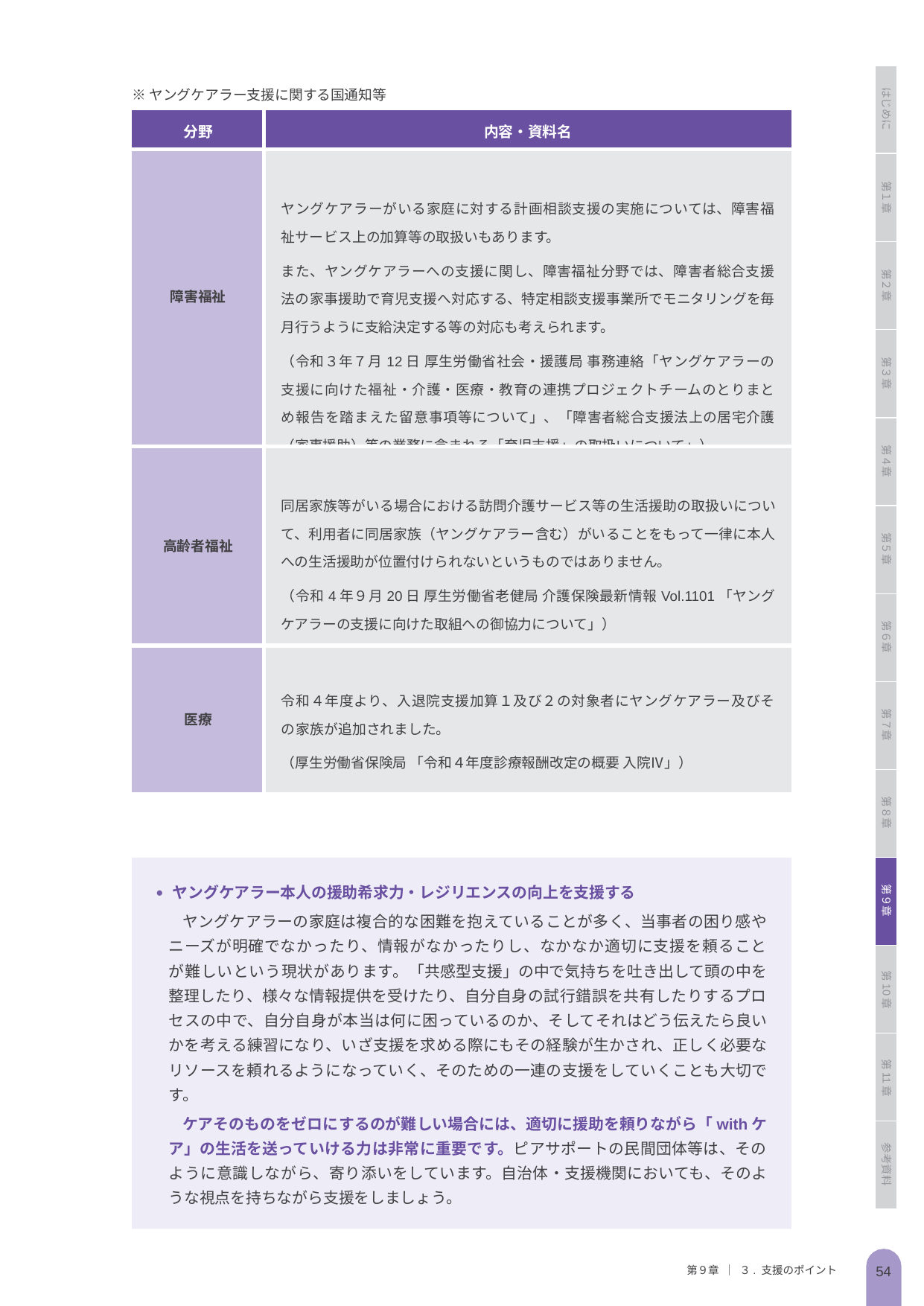

※ヤングケアラー支援に関する国通知等
はじめに
| 分野 | 内容・資料名 |
| --- | --- |
| 障害福祉 | ヤングケアラーがいる家庭に対する計画相談支援の実施については、障害福祉サービス上の加算等の取扱いもあります。 また、ヤングケアラーへの支援に関し、障害福祉分野では、障害者総合支援法の家事援助で育児支援へ対応する、特定相談支援事業所でモニタリングを毎月行うように支給決定する等の対応も考えられます。 （令和３年７月12日 厚生労働省社会・援護局 事務連絡「ヤングケアラーの支援に向けた福祉・介護・医療・教育の連携プロジェクトチームのとりまとめ報告を踏まえた留意事項等について」、「障害者総合支援法上の居宅介護（家事援助）等の業務に含まれる「育児支援」の取扱いについて」） |
| 高齢者福祉 | 同居家族等がいる場合における訪問介護サービス等の生活援助の取扱いについて、利用者に同居家族（ヤングケアラー含む）がいることをもって一律に本人への生活援助が位置付けられないというものではありません。 （令和4年９月20日 厚生労働省老健局 介護保険最新情報Vol.1101「ヤングケアラーの支援に向けた取組への御協力について」） |
| 医療 | 令和４年度より、入退院支援加算１及び２の対象者にヤングケアラー及びその家族が追加されました。 （厚生労働省保険局 「令和４年度診療報酬改定の概要 入院Ⅳ」） |

第１章

第２章

第３章

第４章

第５章

第６章

第７章

第８章

ヤングケアラー本人の援助希求力・レジリエンスの向上を支援する
ヤングケアラーの家庭は複合的な困難を抱えていることが多く、当事者の困り感やニーズが明確でなかったり、情報がなかったりし、なかなか適切に支援を頼ることが難しいという現状があります。「共感型支援」の中で気持ちを吐き出して頭の中を整理したり、様々な情報提供を受けたり、自分自身の試行錯誤を共有したりするプロセスの中で、自分自身が本当は何に困っているのか、そしてそれはどう伝えたら良いかを考える練習になり、いざ支援を求める際にもその経験が生かされ、正しく必要なリソースを頼れるようになっていく、そのための一連の支援をしていくことも大切です。
ケアそのものをゼロにするのが難しい場合には、適切に援助を頼りながら「withケア」の生活を送っていける力は非常に重要です。ピアサポートの民間団体等は、そのように意識しながら、寄り添いをしています。自治体・支援機関においても、そのような視点を持ちながら支援をしましょう。

第９章
第10章

第11章

参考資料

54
第９章  ｜  ３. 支援のポイント